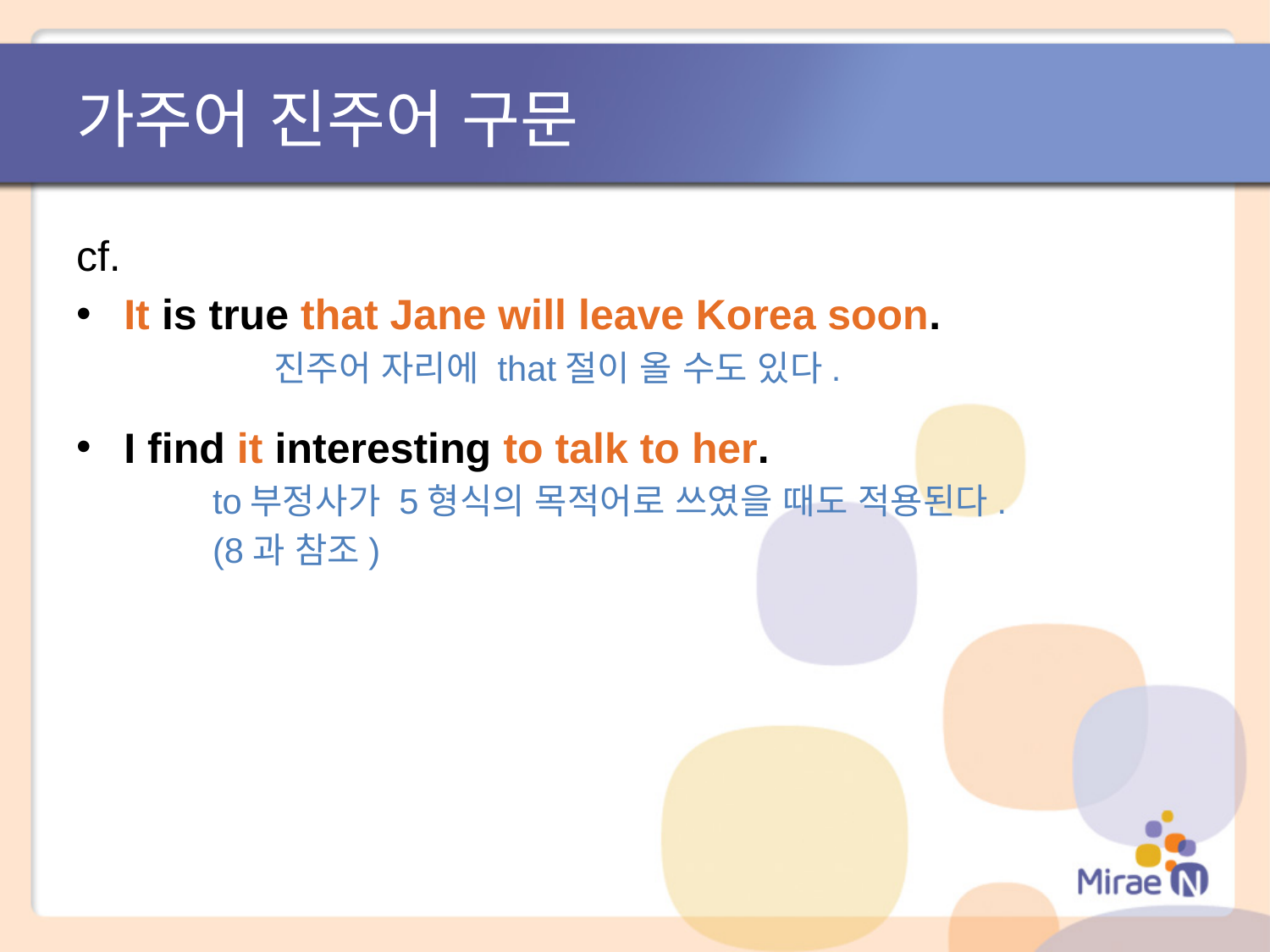

# 가주어 진주어 구문
cf.
It is true that Jane will leave Korea soon.
                   진주어 자리에 that절이 올 수도 있다.

I find it interesting to talk to her.
              to부정사가 5형식의 목적어로 쓰였을 때도 적용된다.
              (8과 참조)